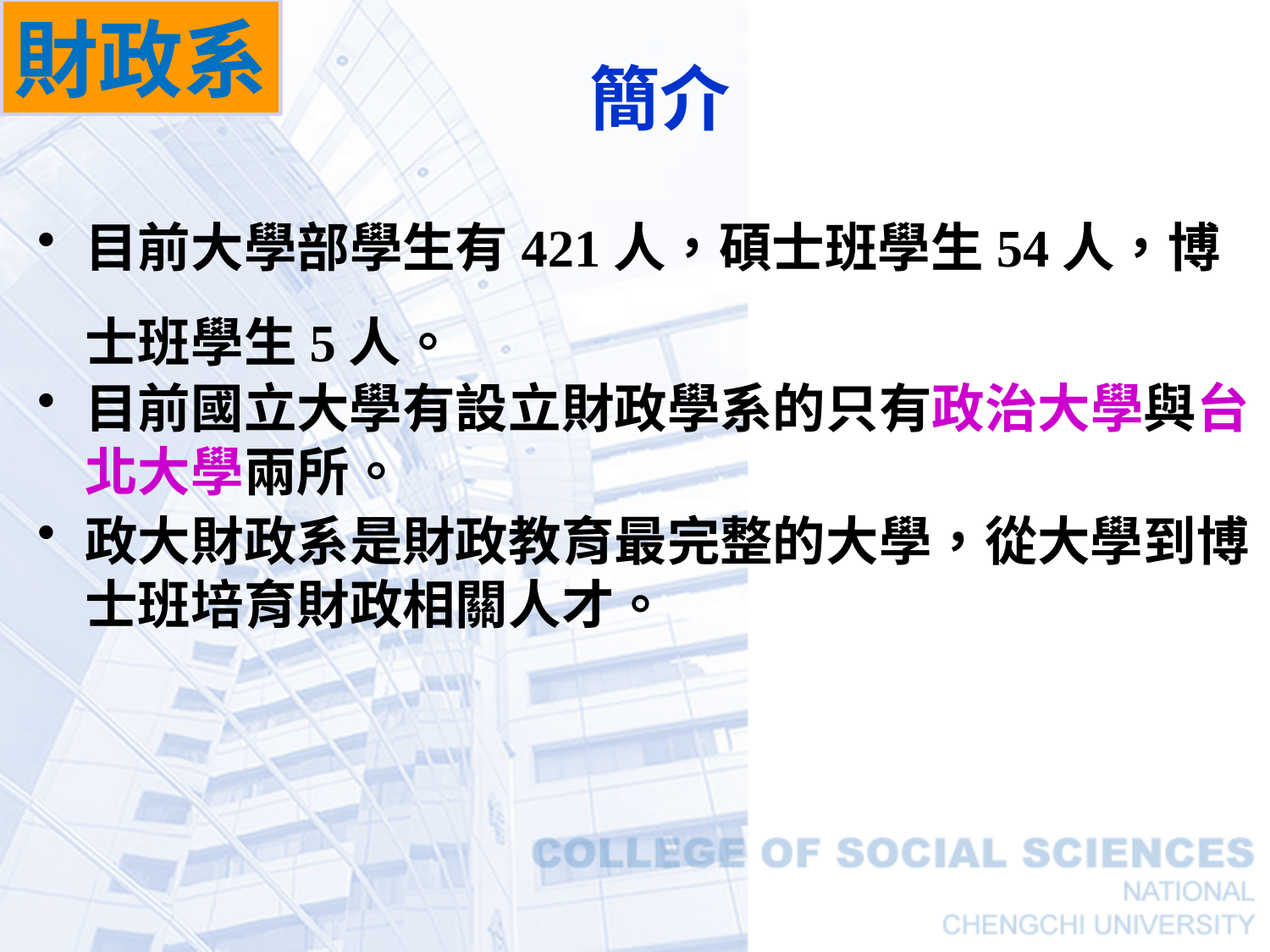

財政系
# 簡介
目前大學部學生有421人，碩士班學生54人，博士班學生5人。
目前國立大學有設立財政學系的只有政治大學與台北大學兩所。
政大財政系是財政教育最完整的大學，從大學到博士班培育財政相關人才。